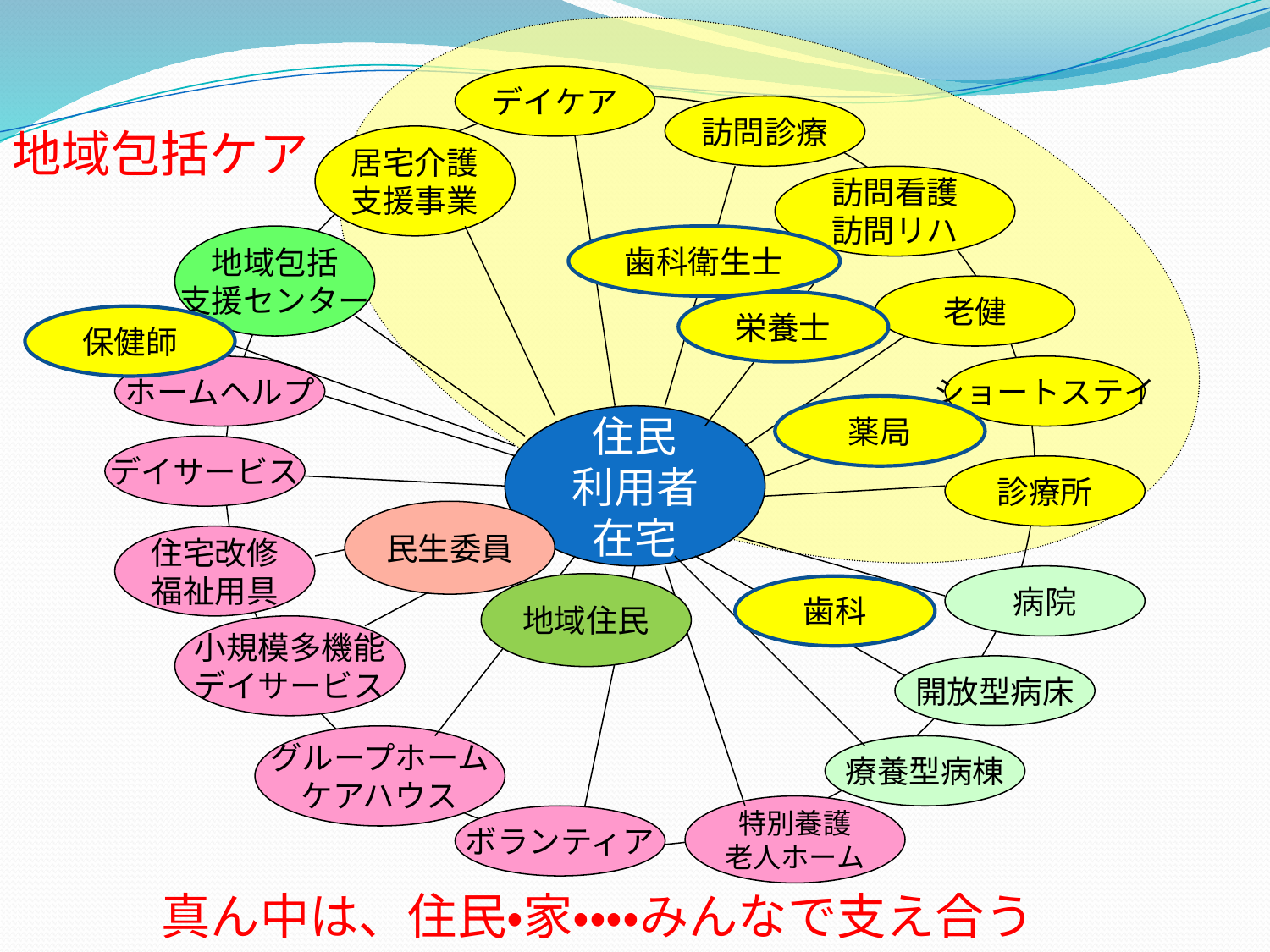

デイケア

訪問診療
地域包括ケア
居宅介護
支援事業

訪問看護
訪問リハ
地域包括
支援センター

歯科衛生士

老健
栄養士
保健師

ホームヘルプ
ショートステイ

薬局
住民
利用者
在宅

デイサービス
診療所

民生委員

住宅改修
福祉用具

病院
地域住民
歯科
小規模多機能
デイサービス
開放型病床
グループホーム
ケアハウス
療養型病棟
特別養護
老人ホーム
ボランティア
真ん中は、住民・家・・・・みんなで支え合う